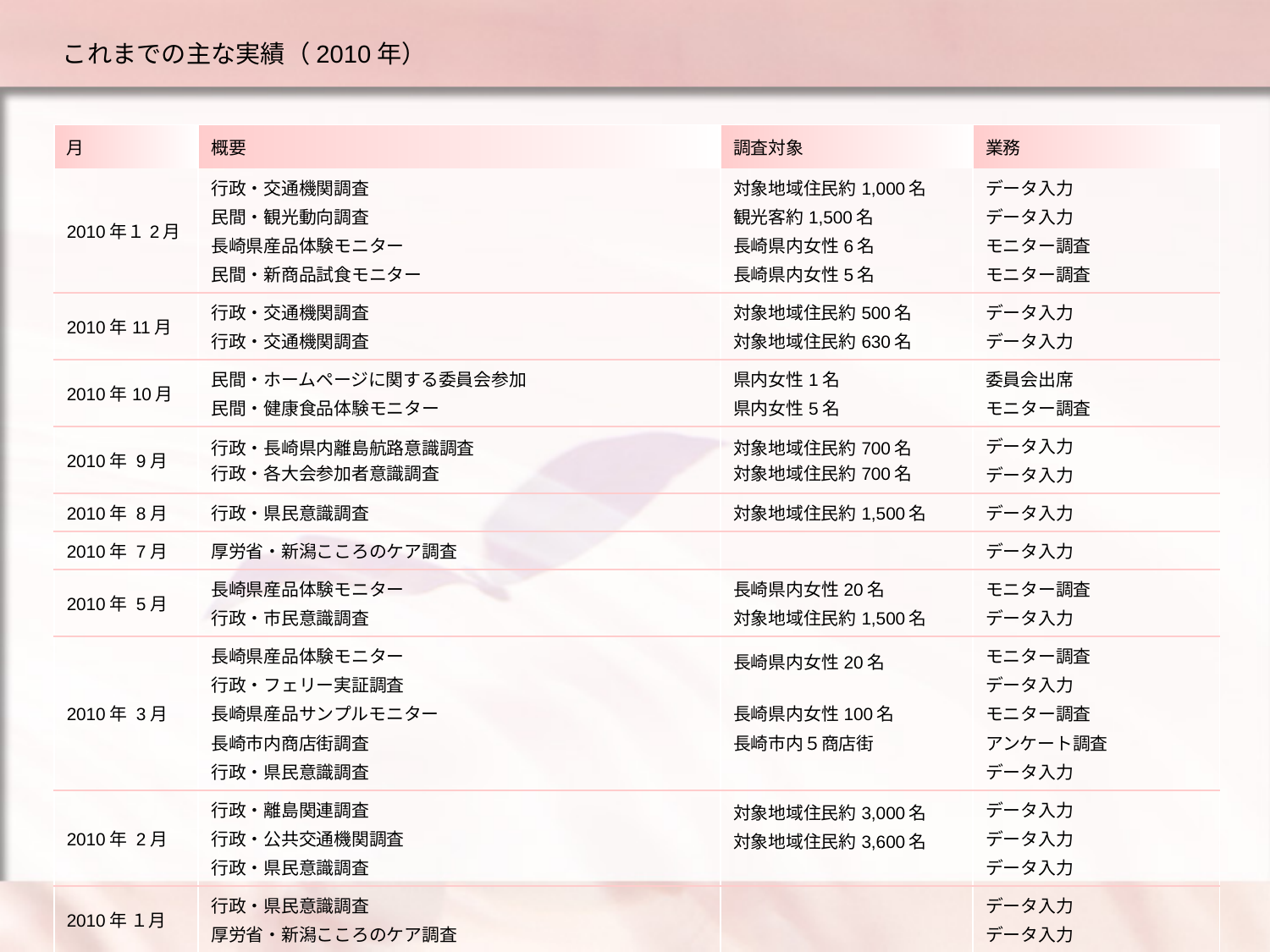

# これまでの主な実績（2010年）

| 月 | 概要 | 調査対象 | 業務 |
| --- | --- | --- | --- |
| 2010年１2月 | 行政・交通機関調査 民間・観光動向調査 長崎県産品体験モニター 民間・新商品試食モニター | 対象地域住民約1,000名 観光客約1,500名 長崎県内女性6名 長崎県内女性5名 | データ入力 データ入力 モニター調査 モニター調査 |
| 2010年11月 | 行政・交通機関調査 行政・交通機関調査 | 対象地域住民約500名 対象地域住民約630名 | データ入力 データ入力 |
| 2010年10月 | 民間・ホームページに関する委員会参加 民間・健康食品体験モニター | 県内女性1名 県内女性5名 | 委員会出席 モニター調査 |
| 2010年 9月 | 行政・長崎県内離島航路意識調査 行政・各大会参加者意識調査 | 対象地域住民約700名 対象地域住民約700名 | データ入力 データ入力 |
| 2010年 8月 | 行政・県民意識調査 | 対象地域住民約1,500名 | データ入力 |
| 2010年 7月 | 厚労省・新潟こころのケア調査 |  | データ入力 |
| 2010年 5月 | 長崎県産品体験モニター 行政・市民意識調査 | 長崎県内女性20名 対象地域住民約1,500名 | モニター調査 データ入力 |
| 2010年 3月 | 長崎県産品体験モニター 行政・フェリー実証調査 長崎県産品サンプルモニター 長崎市内商店街調査 行政・県民意識調査 | 長崎県内女性20名 長崎県内女性100名 長崎市内５商店街 | モニター調査 データ入力 モニター調査 アンケート調査 データ入力 |
| 2010年 2月 | 行政・離島関連調査 行政・公共交通機関調査 行政・県民意識調査 | 対象地域住民約3,000名 対象地域住民約3,600名 | データ入力 データ入力 データ入力 |
| 2010年 １月 | 行政・県民意識調査 厚労省・新潟こころのケア調査 |  | データ入力 データ入力 |